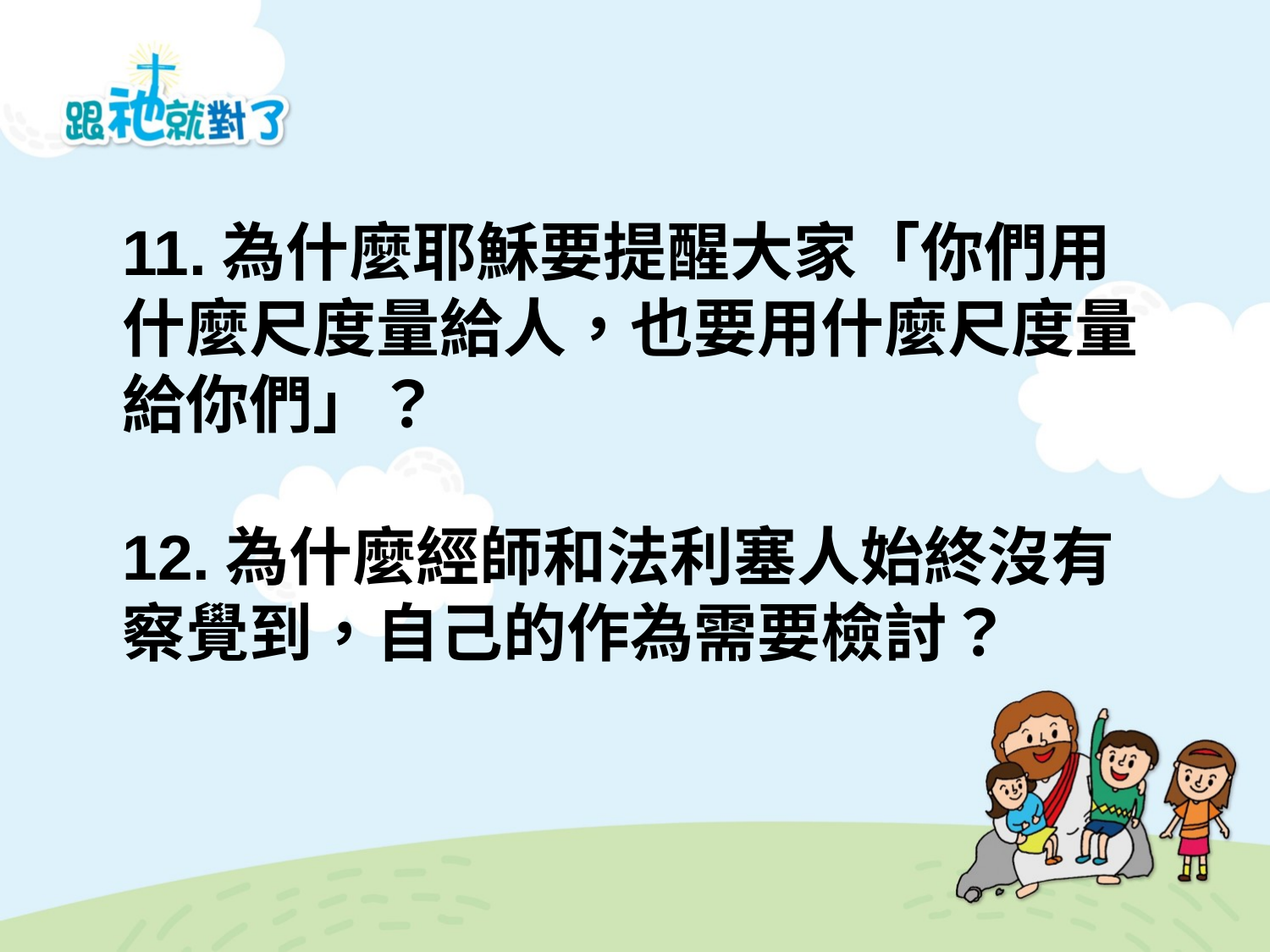

11.為什麼耶穌要提醒大家「你們用什麼尺度量給人，也要用什麼尺度量給你們」？

12.為什麼經師和法利塞人始終沒有察覺到，自己的作為需要檢討？